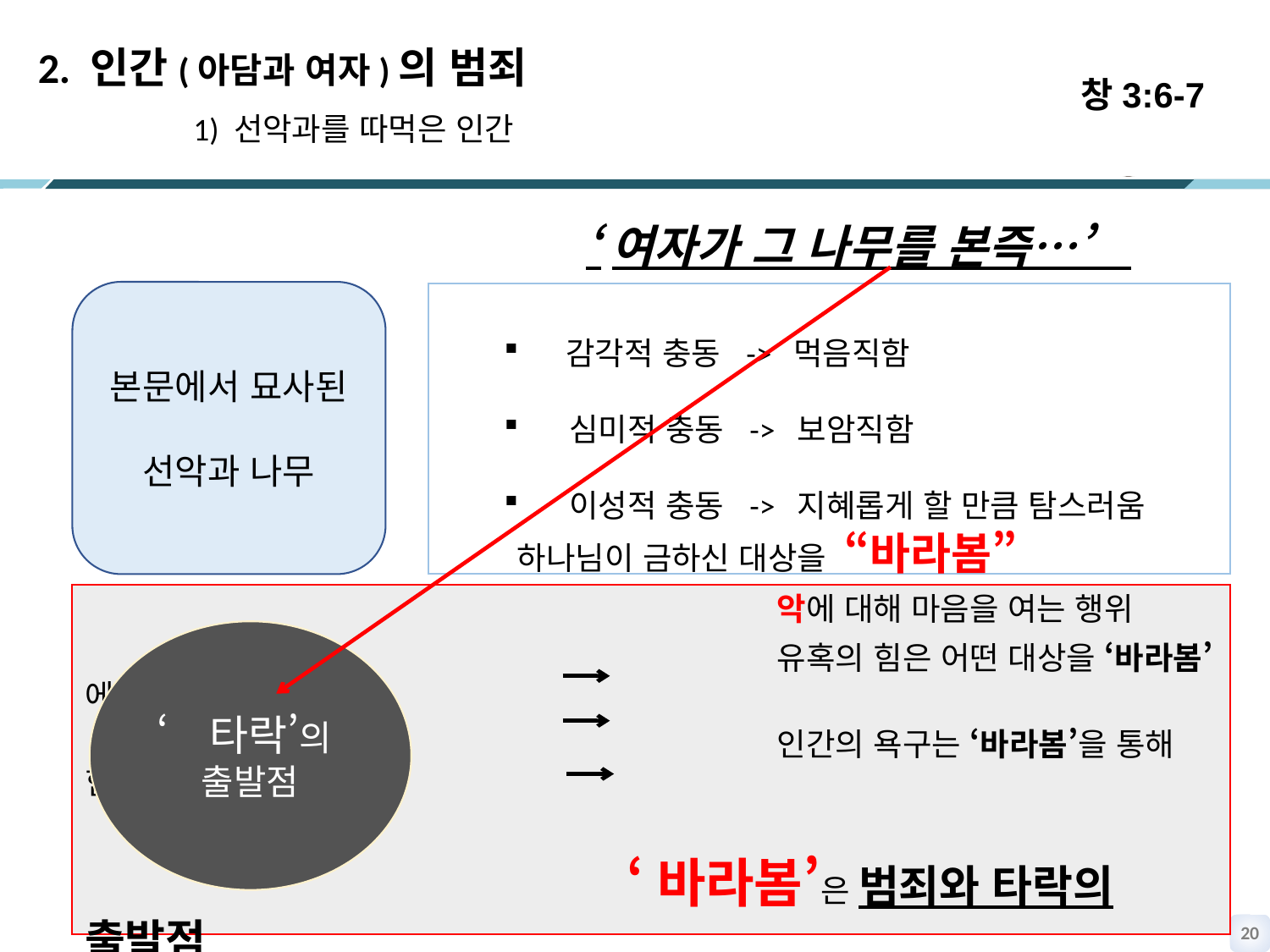

창3:6-7
2. 인간(아담과 여자)의 범죄
     1) 선악과를 따먹은 인간

                                         ‘여자가 그 나무를 본즉…’

본문에서 묘사된

선악과 나무
  감각적 충동  ->  먹음직함

  심미적 충동  ->  보암직함

  이성적 충동  ->  지혜롭게 할 만큼 탐스러움

                                                           하나님이 금하신 대상을  “바라봄”

                                                                             악에 대해 마음을 여는 행위

                                                                             유혹의 힘은 어떤 대상을 ‘바라봄’에서 옴

                                                                             인간의 욕구는 ‘바라봄’을 통해 힘을 얻음

                                                             ‘바라봄’은 범죄와 타락의 출발점

‘타락’의
출발점
20